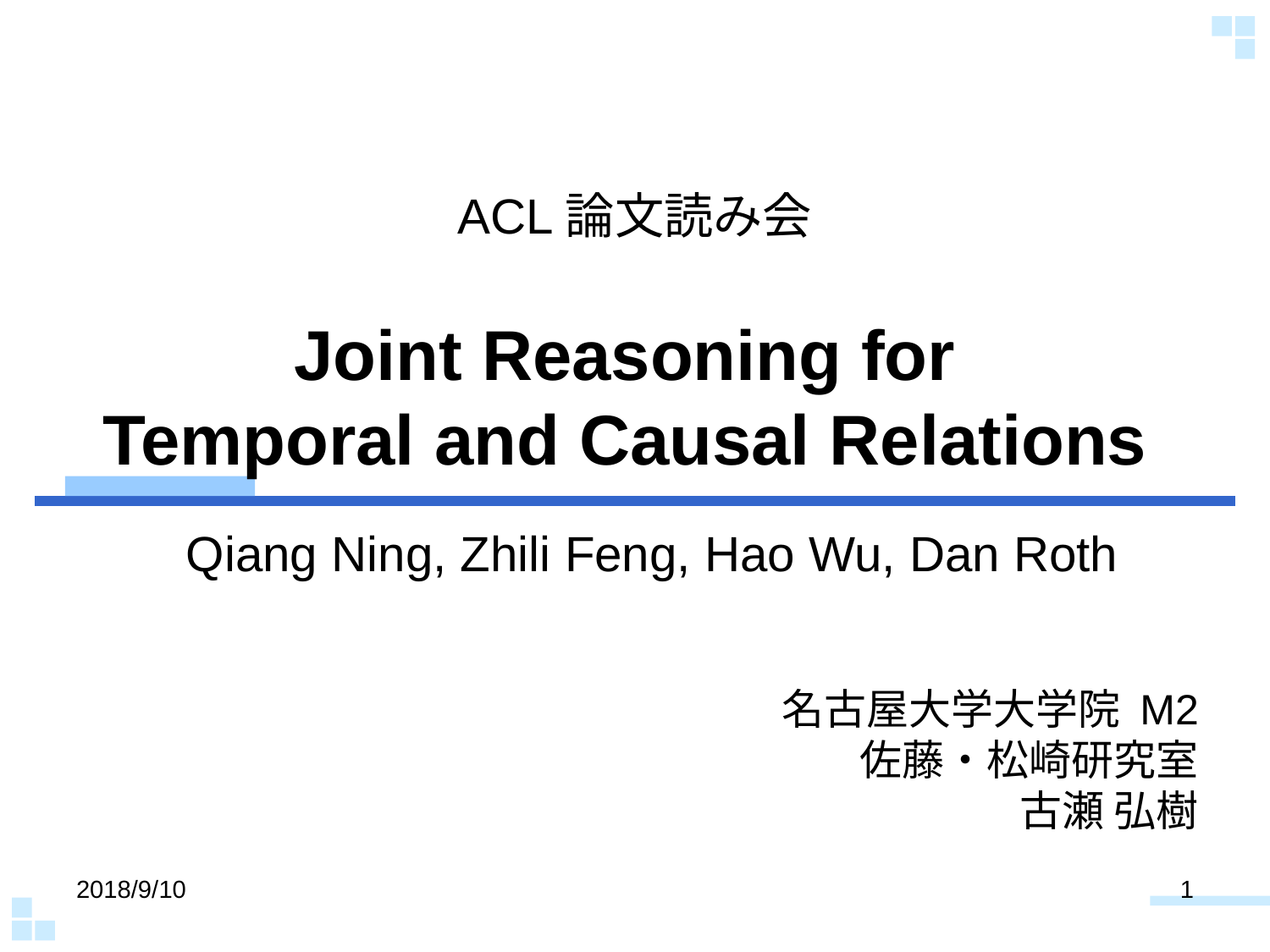

ACL論文読み会
# Joint Reasoning for Temporal and Causal Relations
Qiang Ning, Zhili Feng, Hao Wu, Dan Roth

名古屋大学大学院 M2
佐藤・松崎研究室
古瀬 弘樹
2018/9/10
1